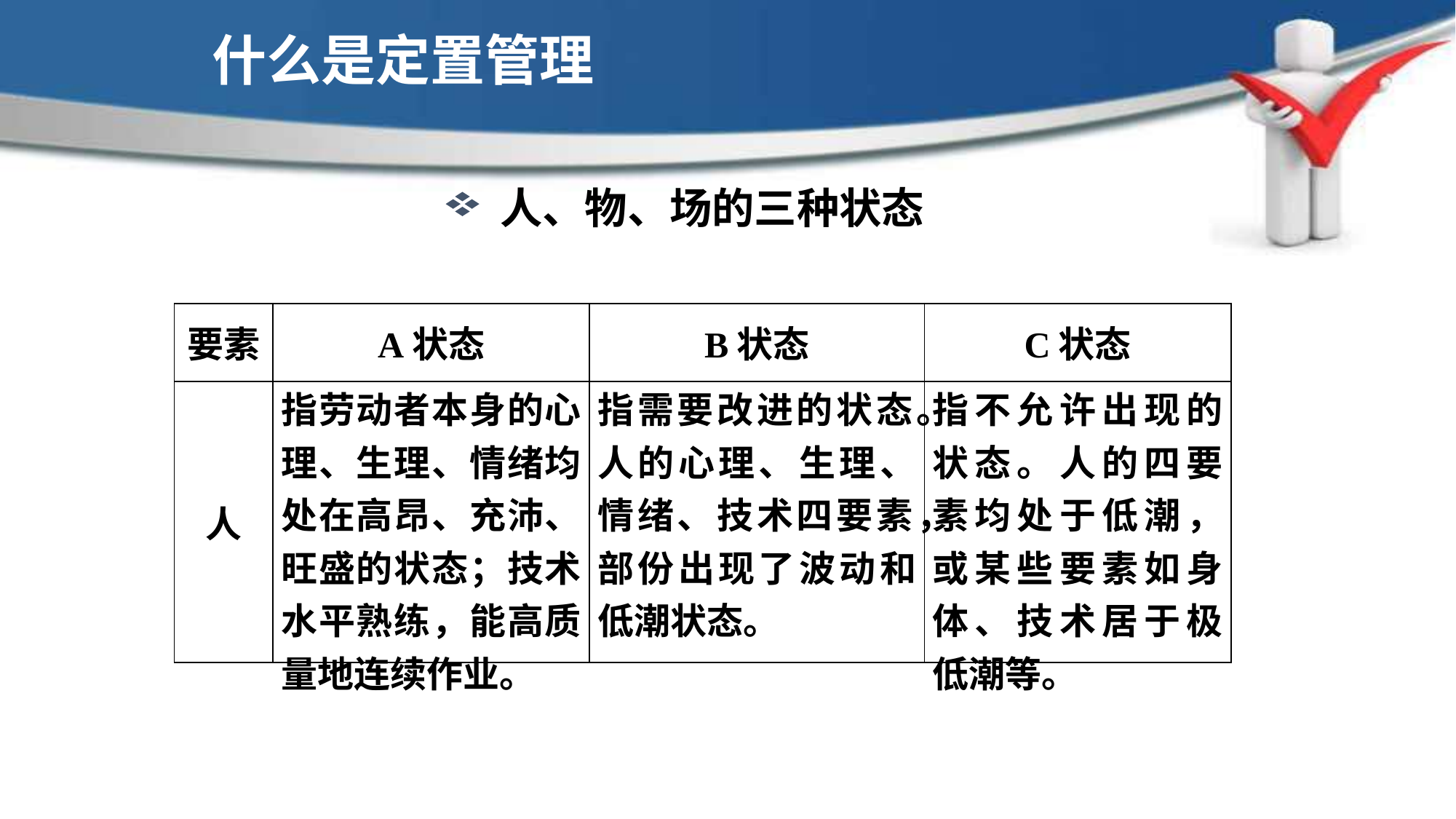

什么是定置管理
人、物、场的三种状态

| 要素 | A状态 | B状态 | C状态 |
| --- | --- | --- | --- |
| 人 | 指劳动者本身的心理、生理、情绪均处在高昂、充沛、旺盛的状态；技术水平熟练，能高质量地连续作业。 | 指需要改进的状态。人的心理、生理、情绪、技术四要素，部份出现了波动和低潮状态。 | 指不允许出现的状态。人的四要素均处于低潮，或某些要素如身体、技术居于极低潮等。 |
现场6S定置管理